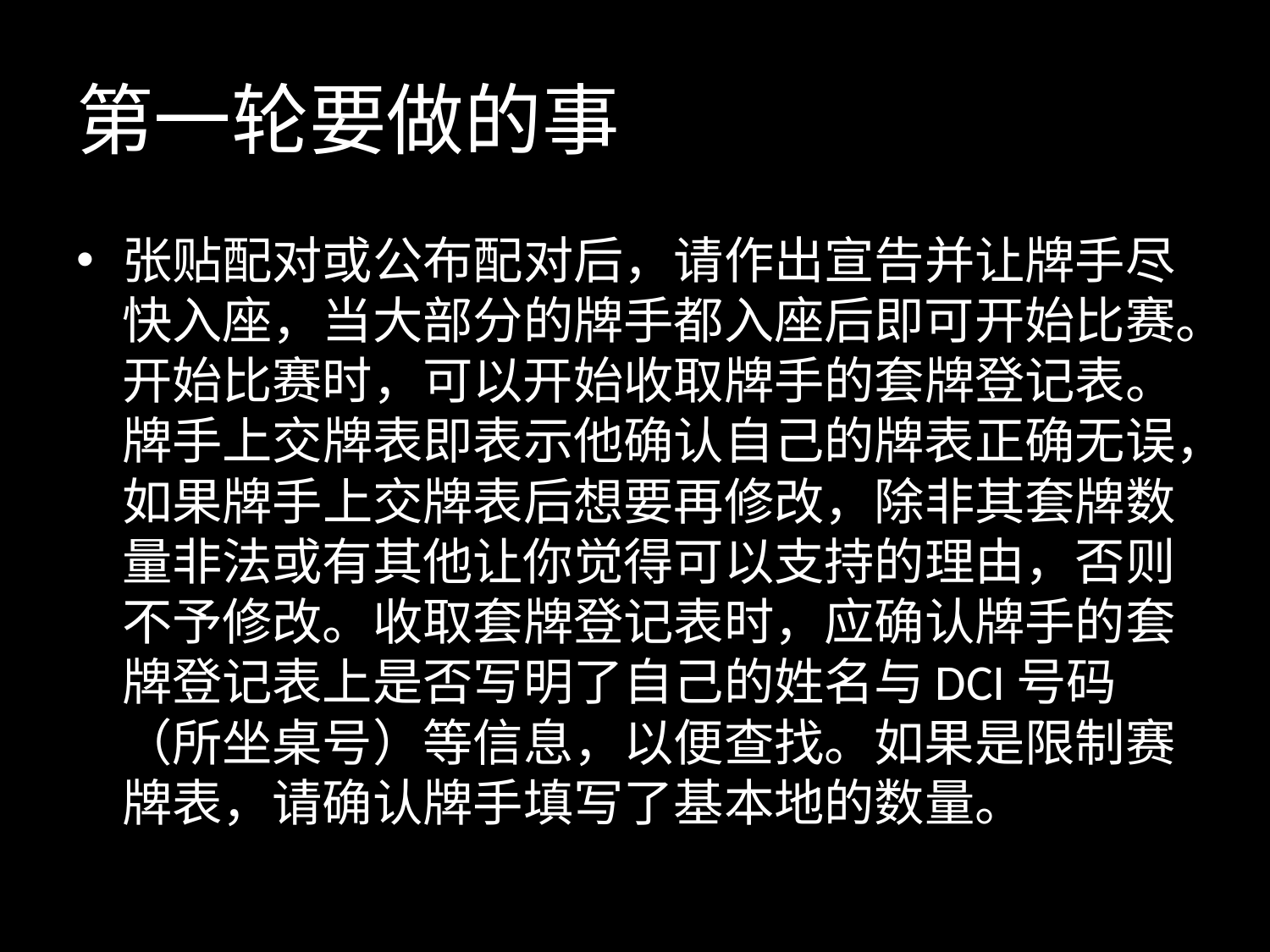

# 第一轮要做的事
张贴配对或公布配对后，请作出宣告并让牌手尽快入座，当大部分的牌手都入座后即可开始比赛。开始比赛时，可以开始收取牌手的套牌登记表。牌手上交牌表即表示他确认自己的牌表正确无误，如果牌手上交牌表后想要再修改，除非其套牌数量非法或有其他让你觉得可以支持的理由，否则不予修改。收取套牌登记表时，应确认牌手的套牌登记表上是否写明了自己的姓名与DCI号码（所坐桌号）等信息，以便查找。如果是限制赛牌表，请确认牌手填写了基本地的数量。